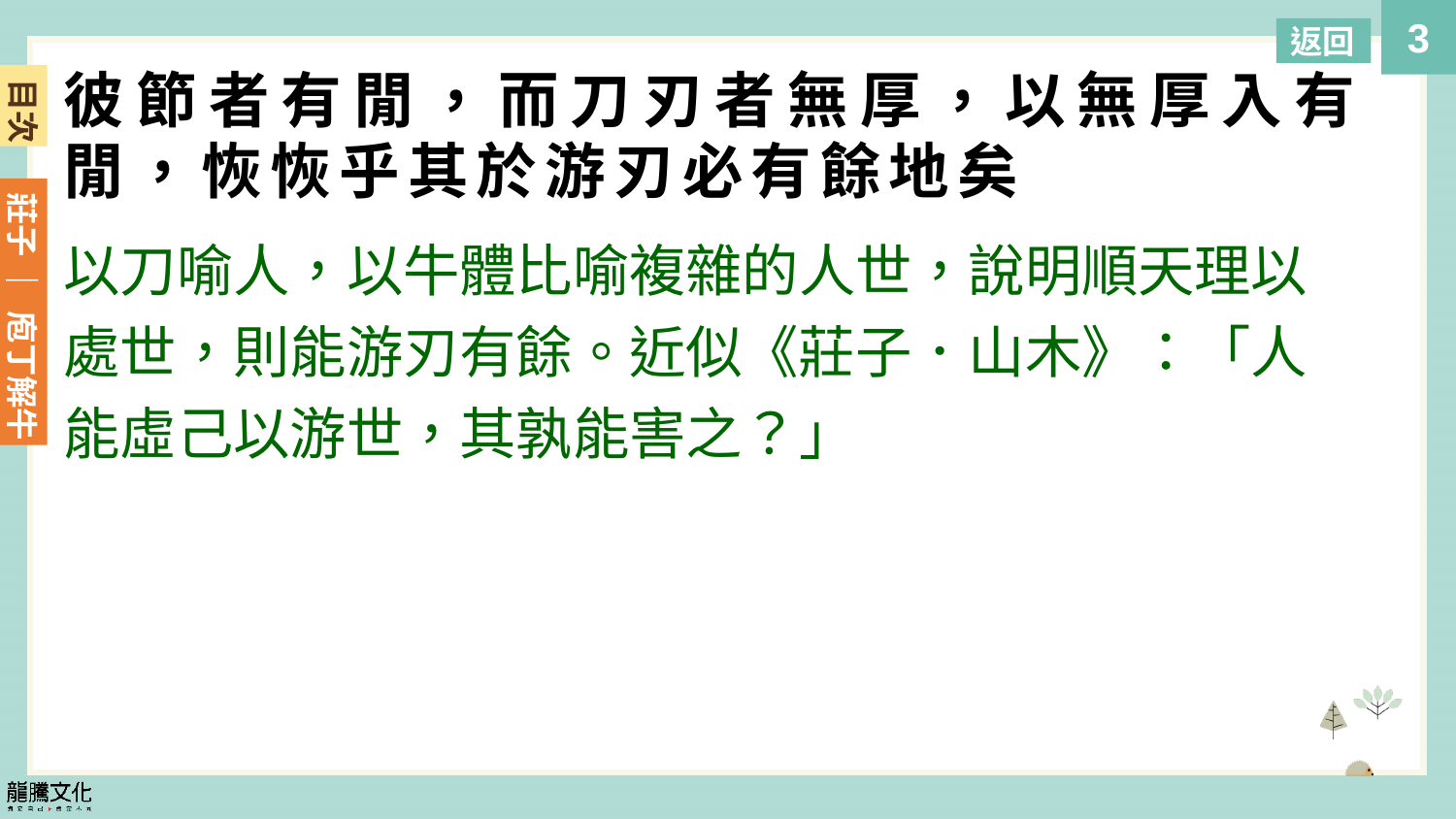

返回
彼節者有閒，而刀刃者無厚，以無厚入有閒，恢恢乎其於游刃必有餘地矣
以刀喻人，以牛體比喻複雜的人世，說明順天理以處世，則能游刃有餘。近似《莊子．山木》：「人能虛己以游世，其孰能害之？」